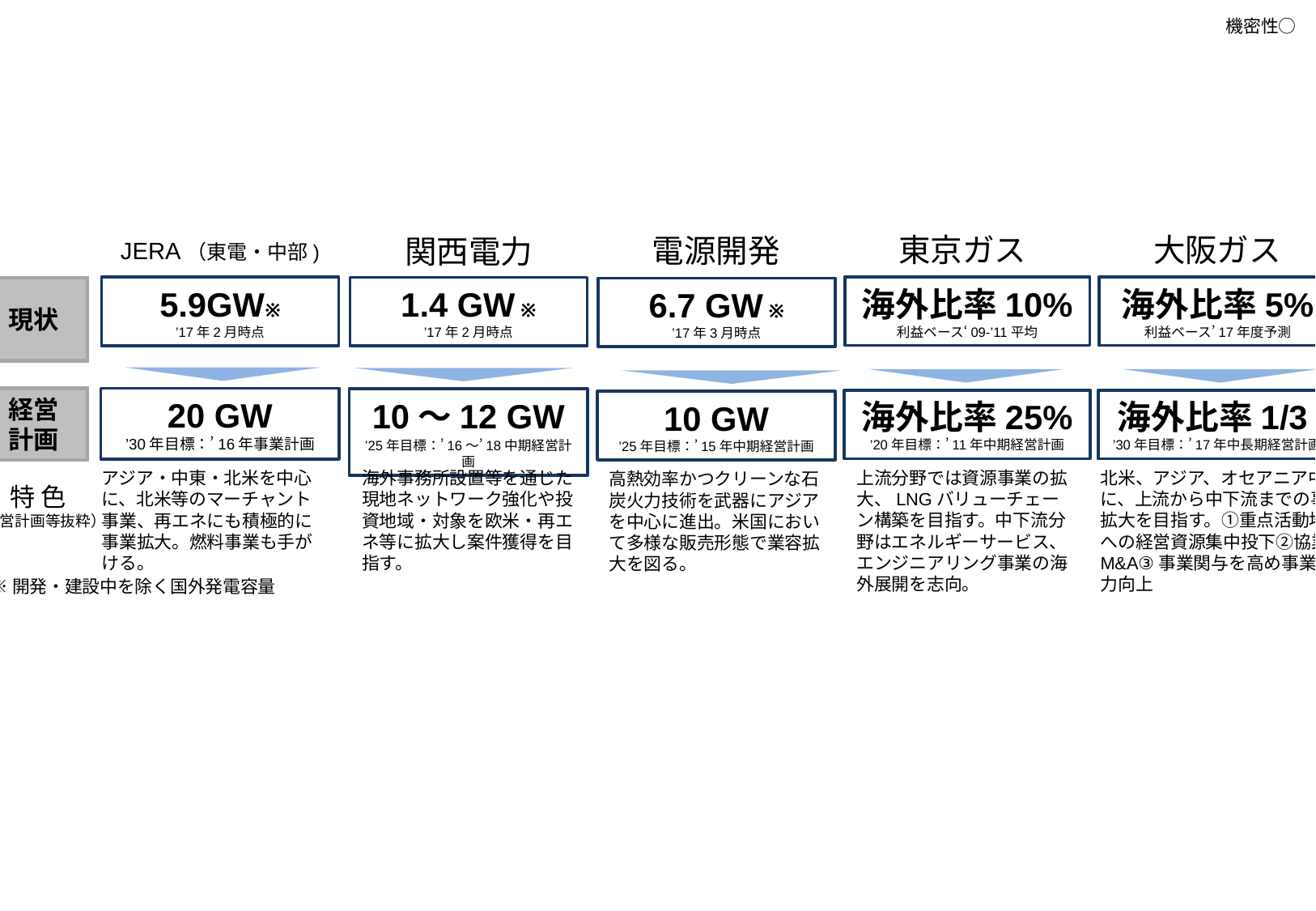

大阪ガス
東京ガス
電源開発
関西電力
JERA（東電・中部)
海外比率5%
利益ベース’17年度予測
海外比率10%
利益ベース‘09-’11平均
5.9GW※
’17年2月時点
1.4 GW ※
’17年2月時点
現状
6.7 GW ※
’17年3月時点

20 GW
’30年目標：’16年事業計画
経営
計画
10～12 GW

’25年目標：’16～’18中期経営計画
海外比率1/3
’30年目標：’17年中長期経営計画
海外比率25%
’20年目標：’11年中期経営計画
10 GW
’25年目標：’15年中期経営計画
北米、アジア、オセアニア中心に、上流から中下流までの事業拡大を目指す。①重点活動地域への経営資源集中投下②協業、M&A③事業関与を高め事業推進力向上
上流分野では資源事業の拡大、LNGバリューチェーン構築を目指す。中下流分野はエネルギーサービス、エンジニアリング事業の海外展開を志向。
アジア・中東・北米を中心に、北米等のマーチャント事業、再エネにも積極的に事業拡大。燃料事業も手がける。
海外事務所設置等を通じた現地ネットワーク強化や投資地域・対象を欧米・再エネ等に拡大し案件獲得を目指す。
高熱効率かつクリーンな石炭火力技術を武器にアジアを中心に進出。米国において多様な販売形態で業容拡大を図る。
特 色
（経営計画等抜粋）
※開発・建設中を除く国外発電容量